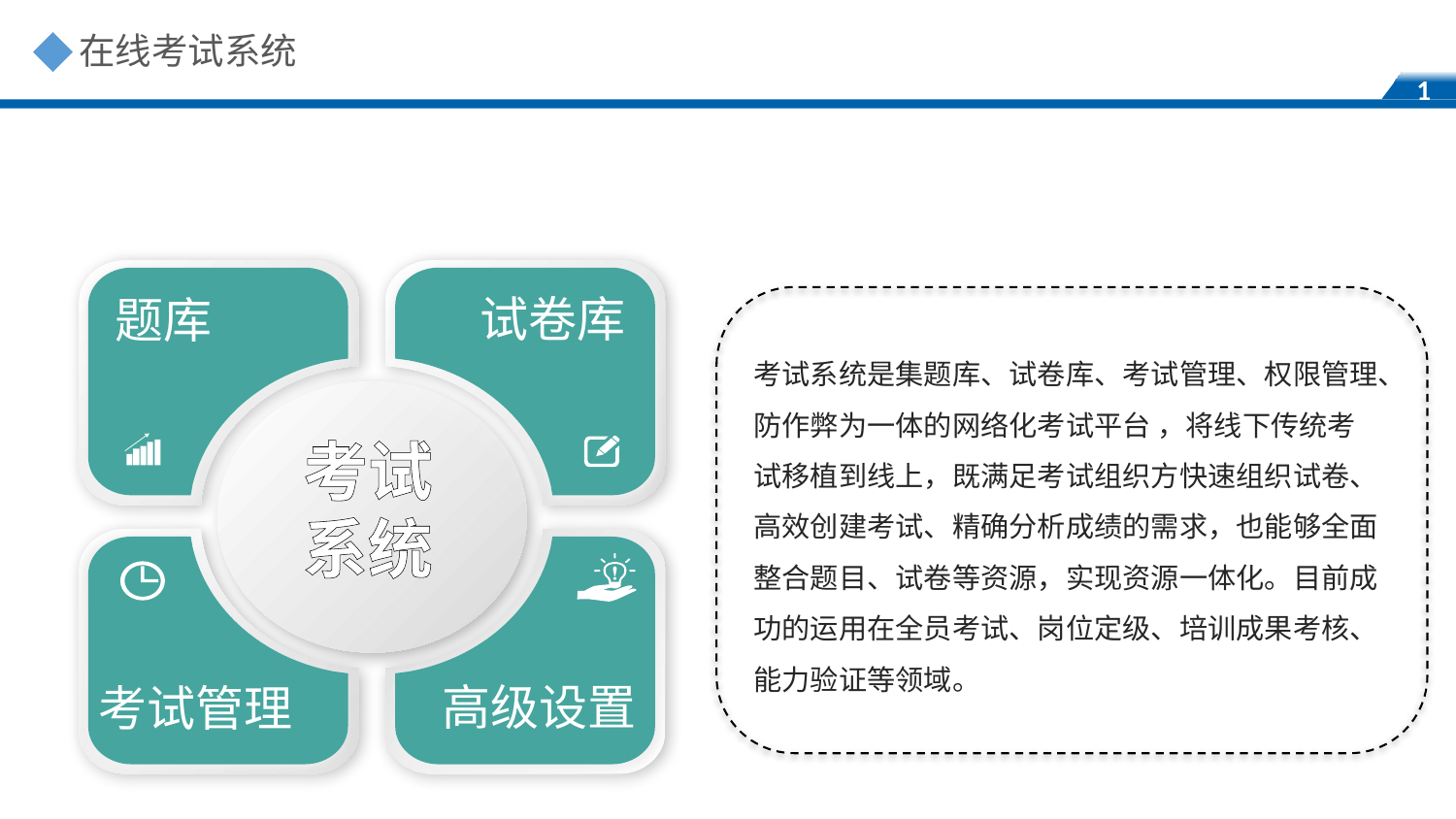

在线考试系统

试卷库
题库

高级设置
考试管理

考试系统是集题库、试卷库、考试管理、权限管理、防作弊为一体的网络化考试平台 ，将线下传统考试移植到线上，既满足考试组织方快速组织试卷、高效创建考试、精确分析成绩的需求，也能够全面整合题目、试卷等资源，实现资源一体化。目前成功的运用在全员考试、岗位定级、培训成果考核、能力验证等领域。
考试系统是集题库、试卷库、考试管理、权限管理、防作弊为一体的网络化考试平台 ，将线下传统考试移植到线上，既满足考试组织方快速组织试卷、高效创建考试、精确分析成绩的需求，也能够全面整合题目、试卷等资源，实现资源一体化。目前成功的运用在全员考试、岗位定级、培训成果考核、能力验证等领域。
考试
系统